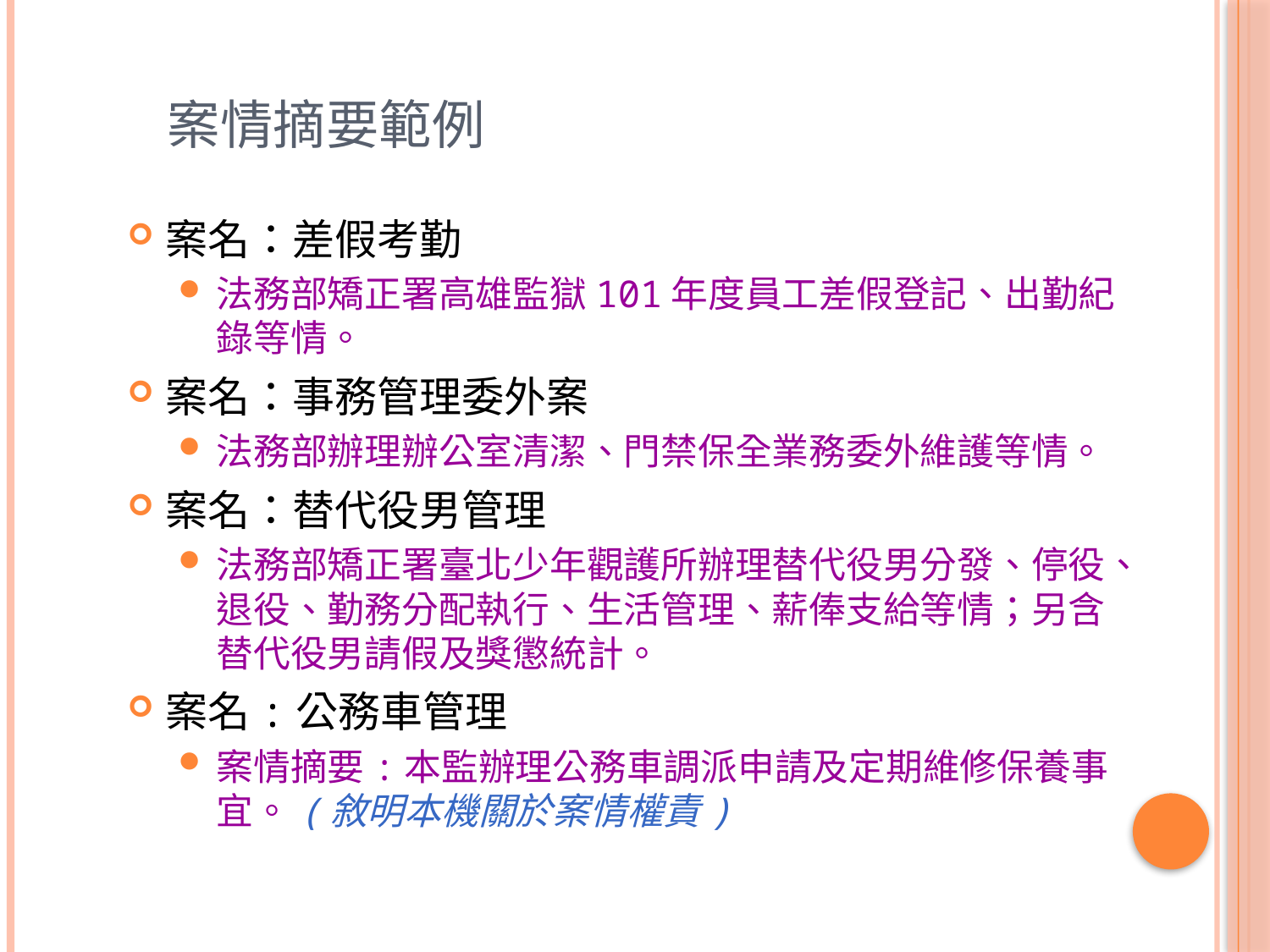

# 案情摘要範例
案名：差假考勤
法務部矯正署高雄監獄101年度員工差假登記、出勤紀錄等情。
案名：事務管理委外案
法務部辦理辦公室清潔、門禁保全業務委外維護等情。
案名：替代役男管理
法務部矯正署臺北少年觀護所辦理替代役男分發、停役、退役、勤務分配執行、生活管理、薪俸支給等情；另含替代役男請假及獎懲統計。
案名:公務車管理
案情摘要:本監辦理公務車調派申請及定期維修保養事宜。(敘明本機關於案情權責)